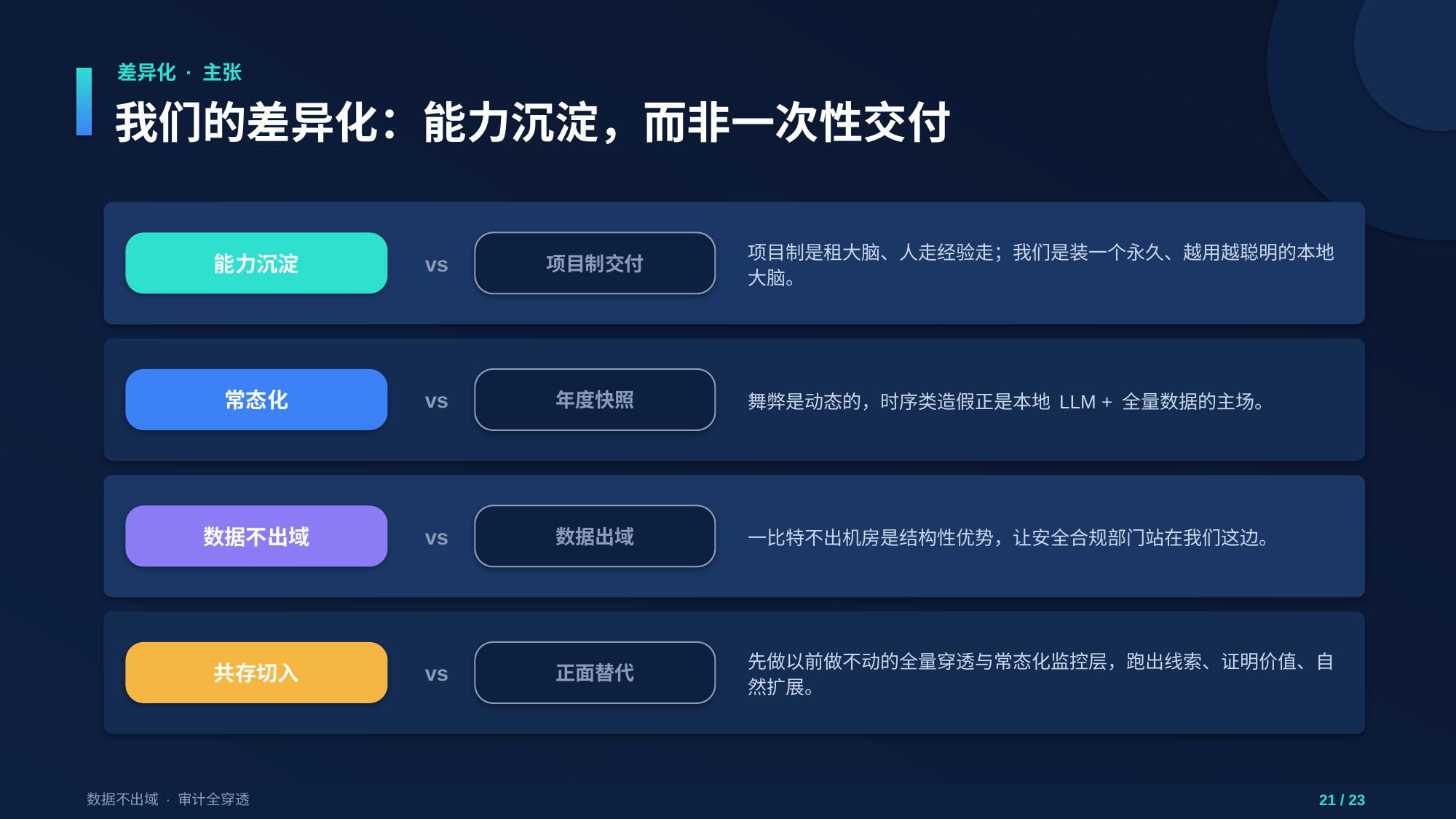

差异化 · 主张

我们的差异化：能力沉淀，而非一次性交付

vs
项目制是租大脑、人走经验走；我们是装一个永久、越用越聪明的本地大脑。

能力沉淀

项目制交付

vs
舞弊是动态的，时序类造假正是本地 LLM + 全量数据的主场。

常态化

年度快照

vs
一比特不出机房是结构性优势，让安全合规部门站在我们这边。

数据不出域

数据出域

vs
先做以前做不动的全量穿透与常态化监控层，跑出线索、证明价值、自然扩展。

共存切入

正面替代
数据不出域 · 审计全穿透
21 / 23